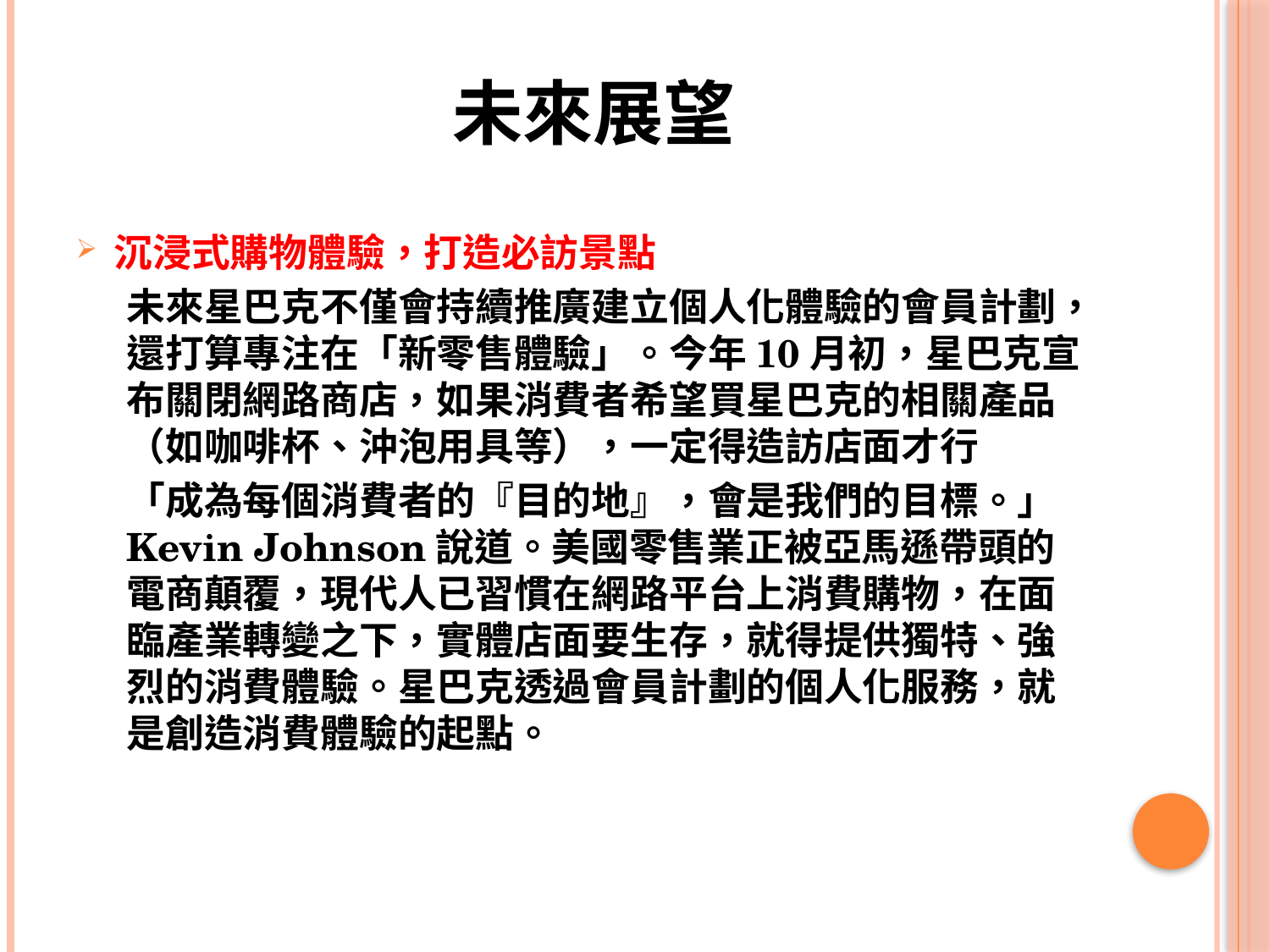

# 未來展望
沉浸式購物體驗，打造必訪景點
未來星巴克不僅會持續推廣建立個人化體驗的會員計劃，還打算專注在「新零售體驗」。今年10月初，星巴克宣布關閉網路商店，如果消費者希望買星巴克的相關產品（如咖啡杯、沖泡用具等），一定得造訪店面才行
「成為每個消費者的『目的地』，會是我們的目標。」Kevin Johnson說道。美國零售業正被亞馬遜帶頭的電商顛覆，現代人已習慣在網路平台上消費購物，在面臨產業轉變之下，實體店面要生存，就得提供獨特、強烈的消費體驗。星巴克透過會員計劃的個人化服務，就是創造消費體驗的起點。